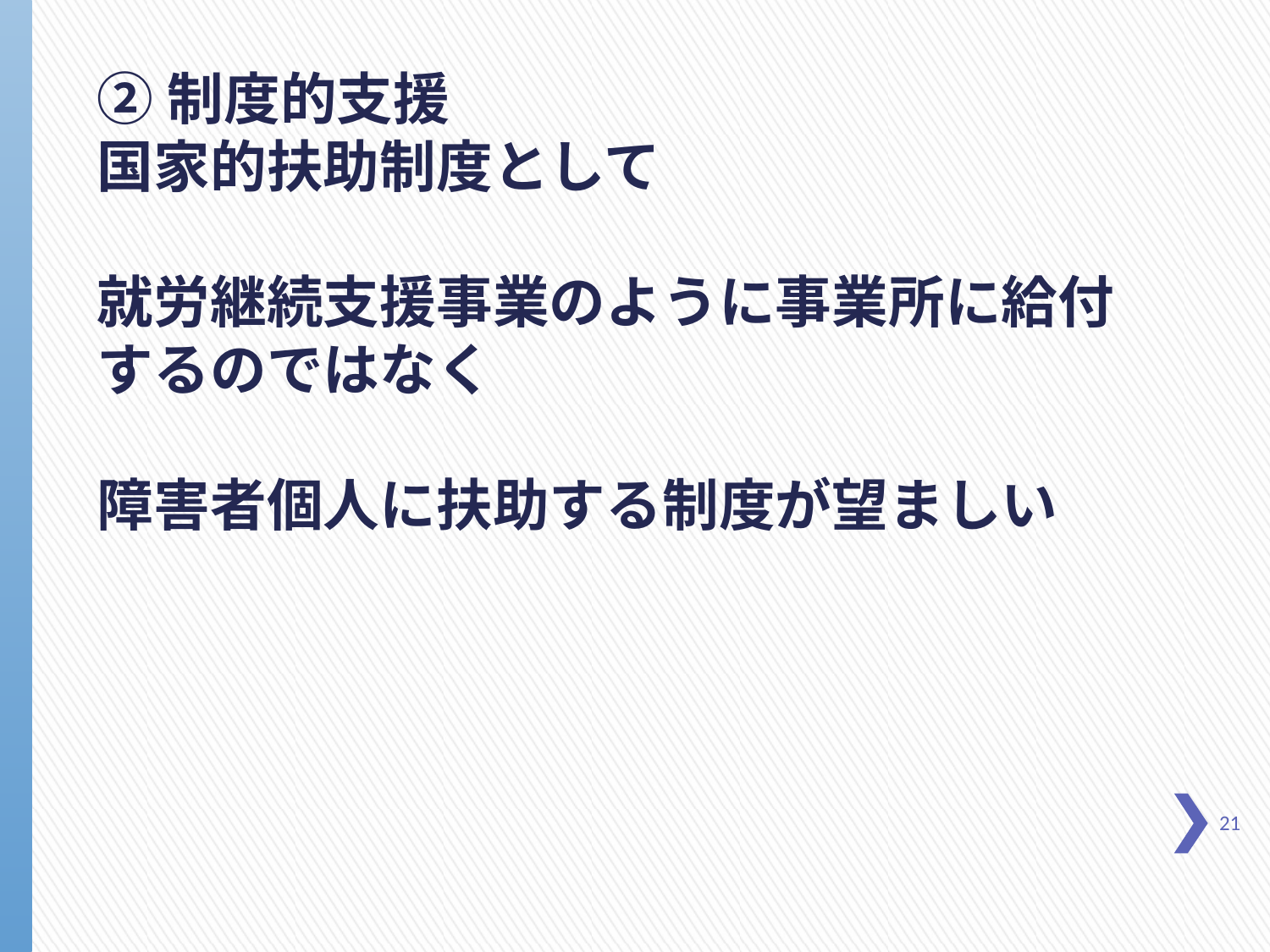

②制度的支援
国家的扶助制度として

就労継続支援事業のように事業所に給付するのではなく

障害者個人に扶助する制度が望ましい
21